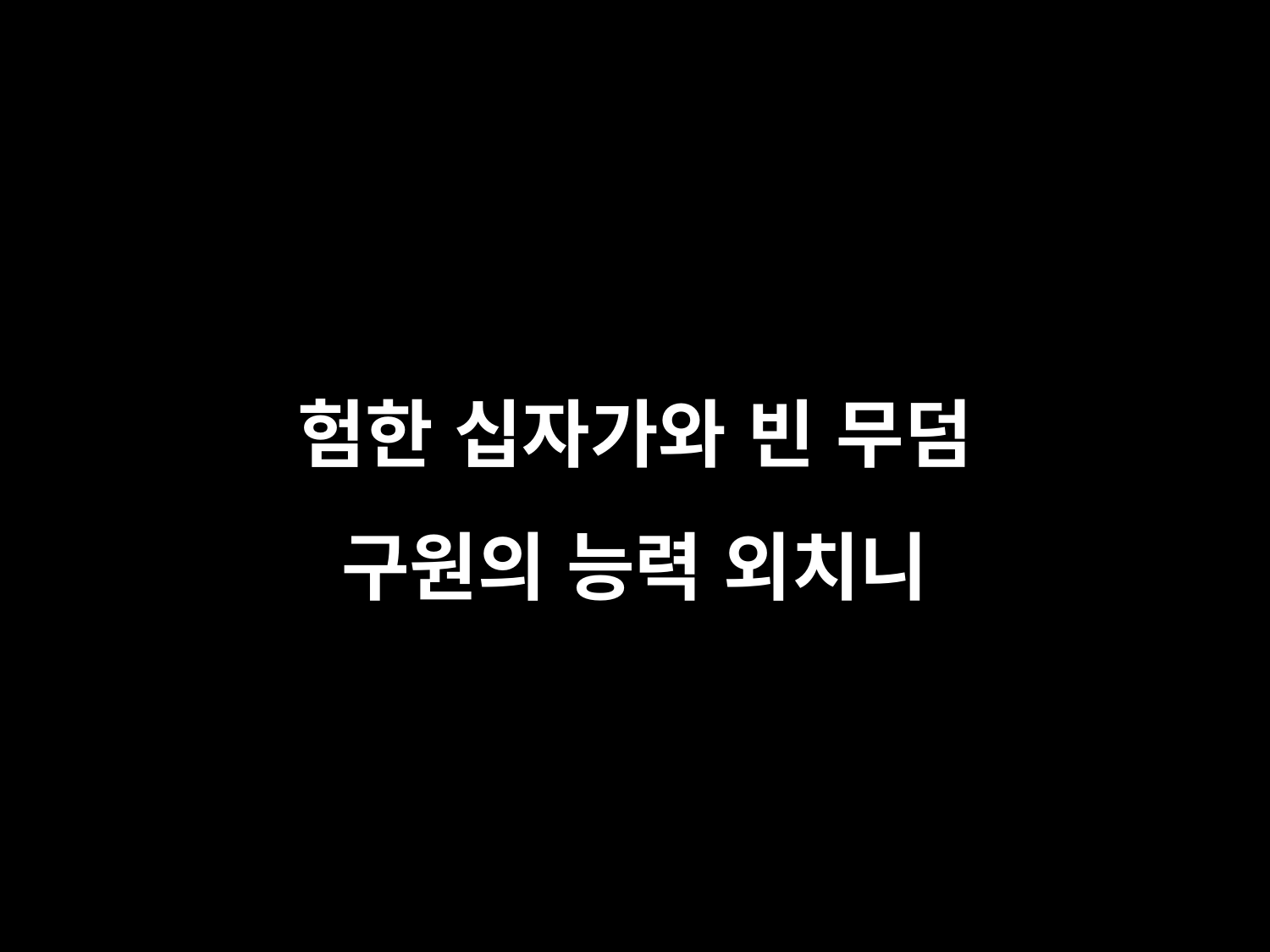

# 험한 십자가와 빈 무덤 구원의 능력 외치니